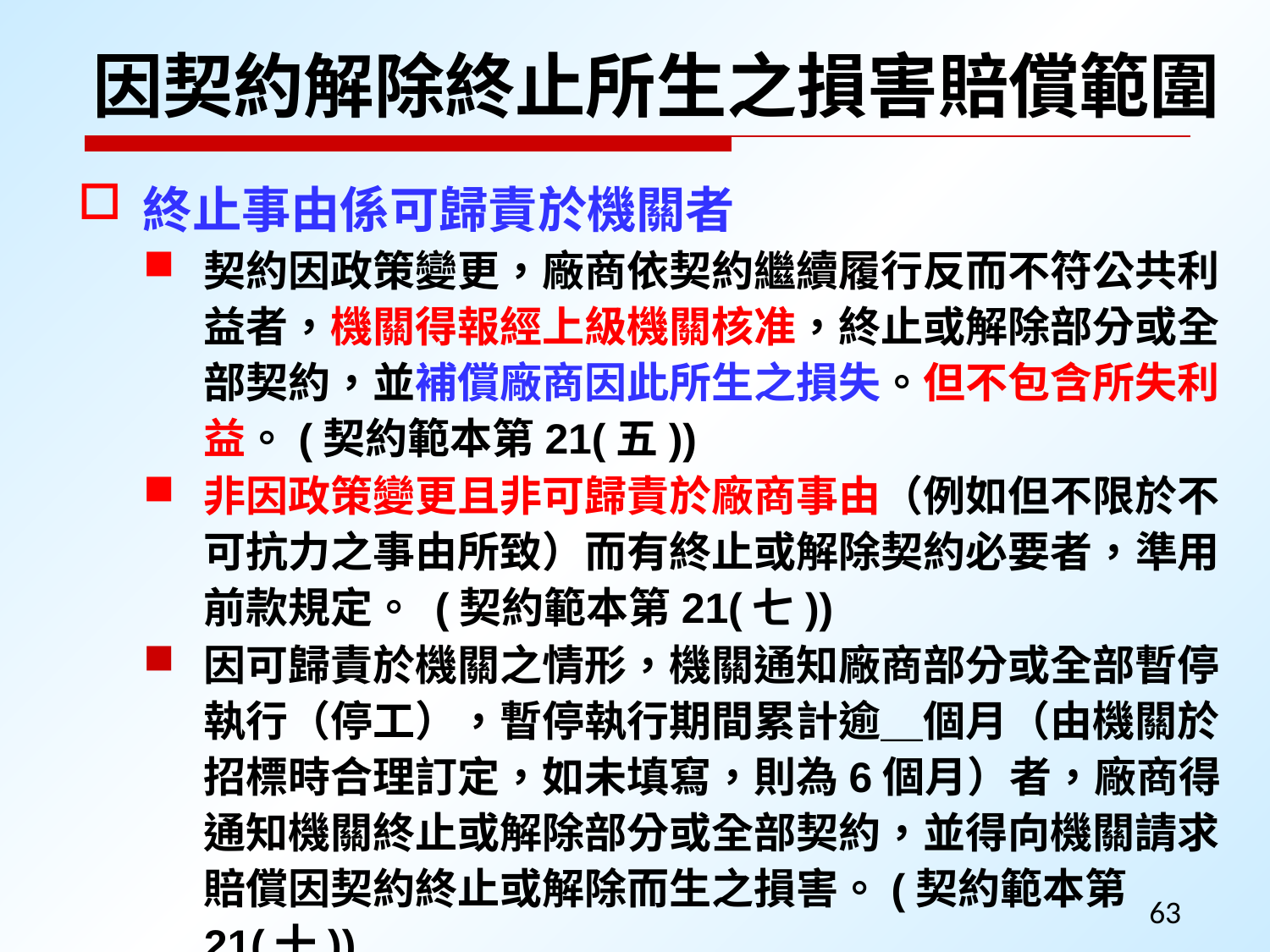

# 因契約解除終止所生之損害賠償範圍
終止事由係可歸責於機關者
契約因政策變更，廠商依契約繼續履行反而不符公共利益者，機關得報經上級機關核准，終止或解除部分或全部契約，並補償廠商因此所生之損失。但不包含所失利益。(契約範本第21(五))
非因政策變更且非可歸責於廠商事由（例如但不限於不可抗力之事由所致）而有終止或解除契約必要者，準用前款規定。 (契約範本第21(七))
因可歸責於機關之情形，機關通知廠商部分或全部暫停執行（停工），暫停執行期間累計逾＿個月（由機關於招標時合理訂定，如未填寫，則為6個月）者，廠商得通知機關終止或解除部分或全部契約，並得向機關請求賠償因契約終止或解除而生之損害。(契約範本第21(十))